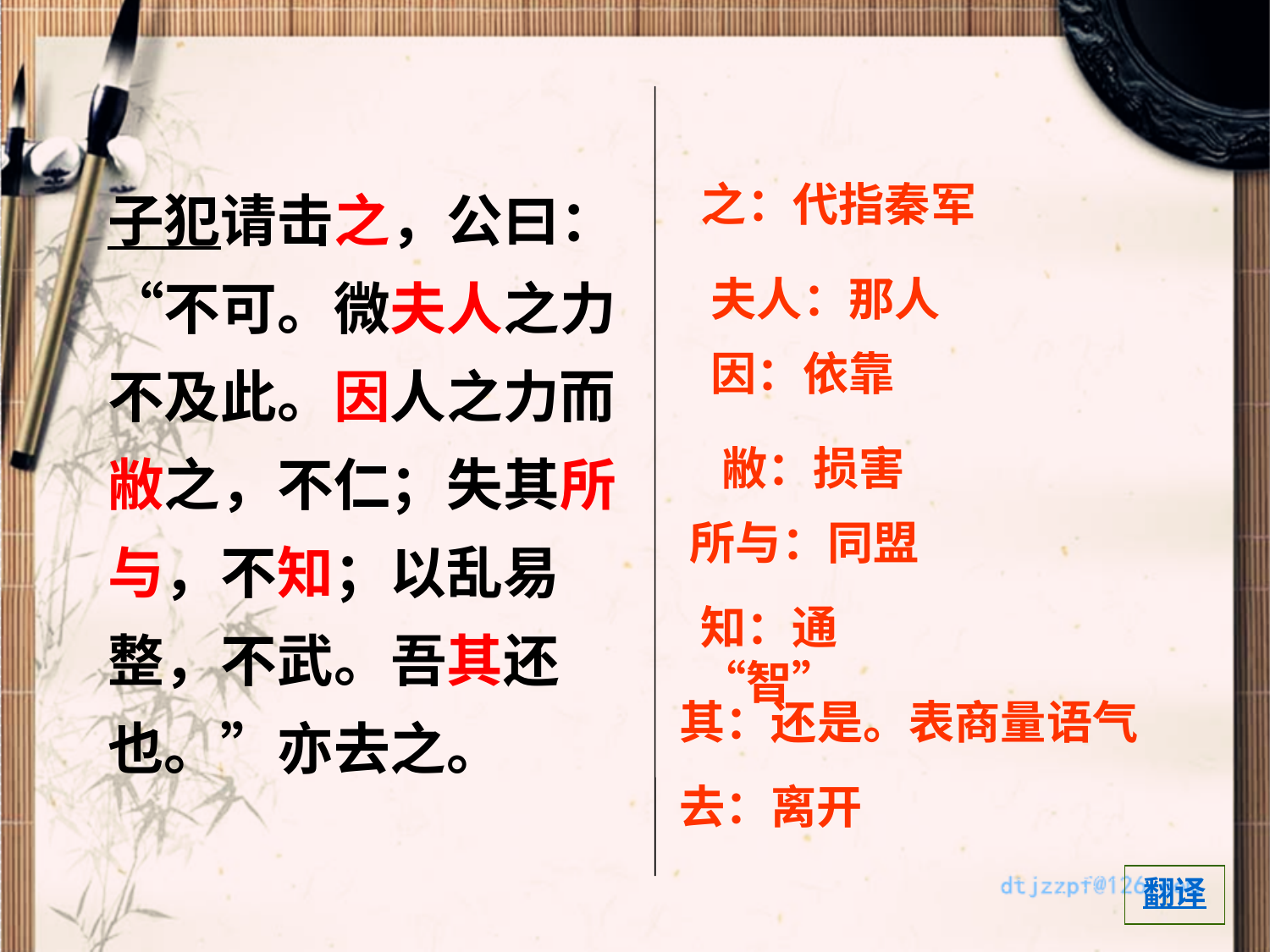

子犯请击之，公曰：“不可。微夫人之力不及此。因人之力而敝之，不仁；失其所与，不知；以乱易整，不武。吾其还也。”亦去之。
之：代指秦军
夫人：那人
因：依靠
敝：损害
所与：同盟
知：通“智”
其：还是。表商量语气
去：离开
翻译